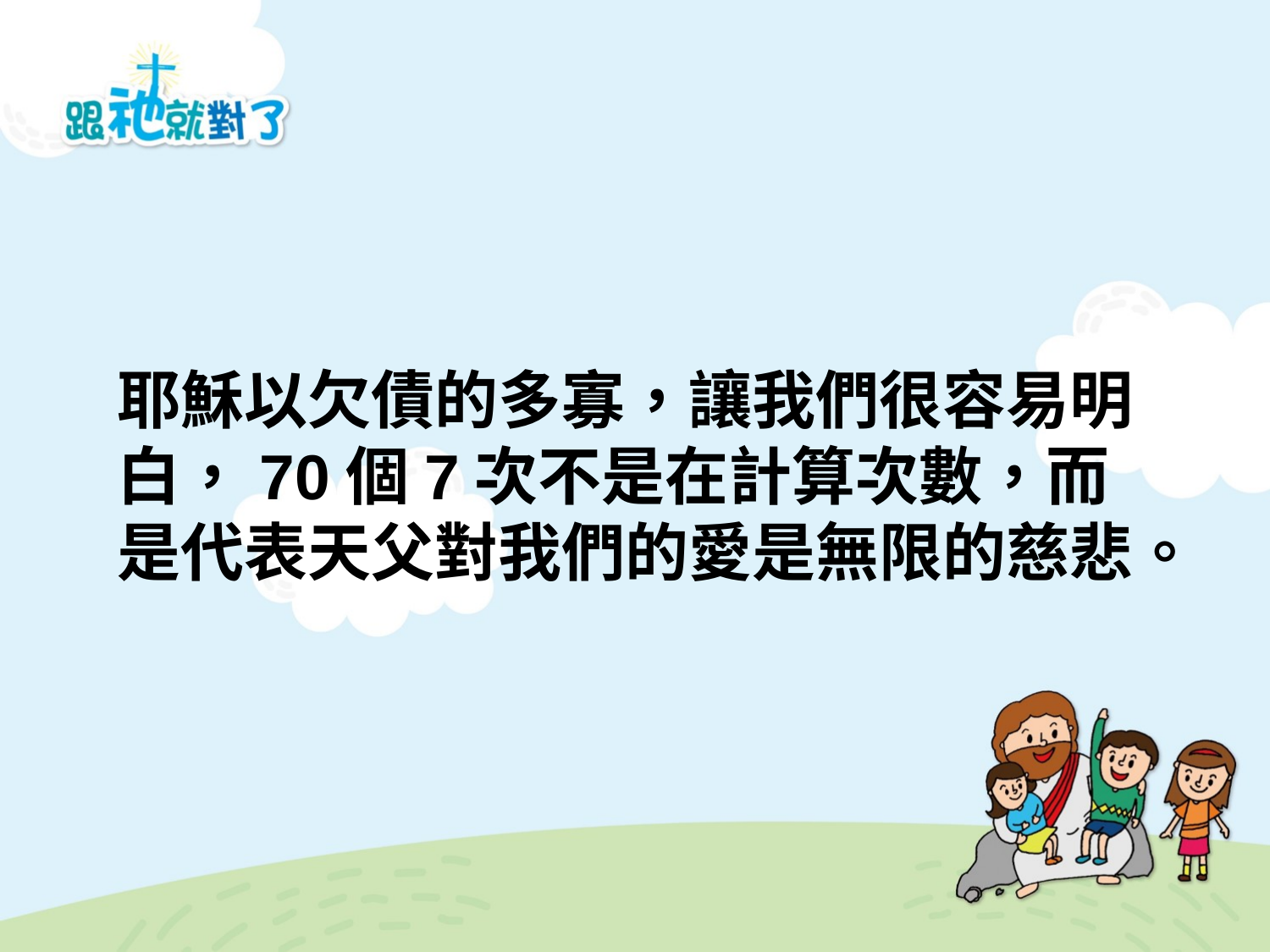

耶穌以欠債的多寡，讓我們很容易明白，70個7次不是在計算次數，而是代表天父對我們的愛是無限的慈悲。